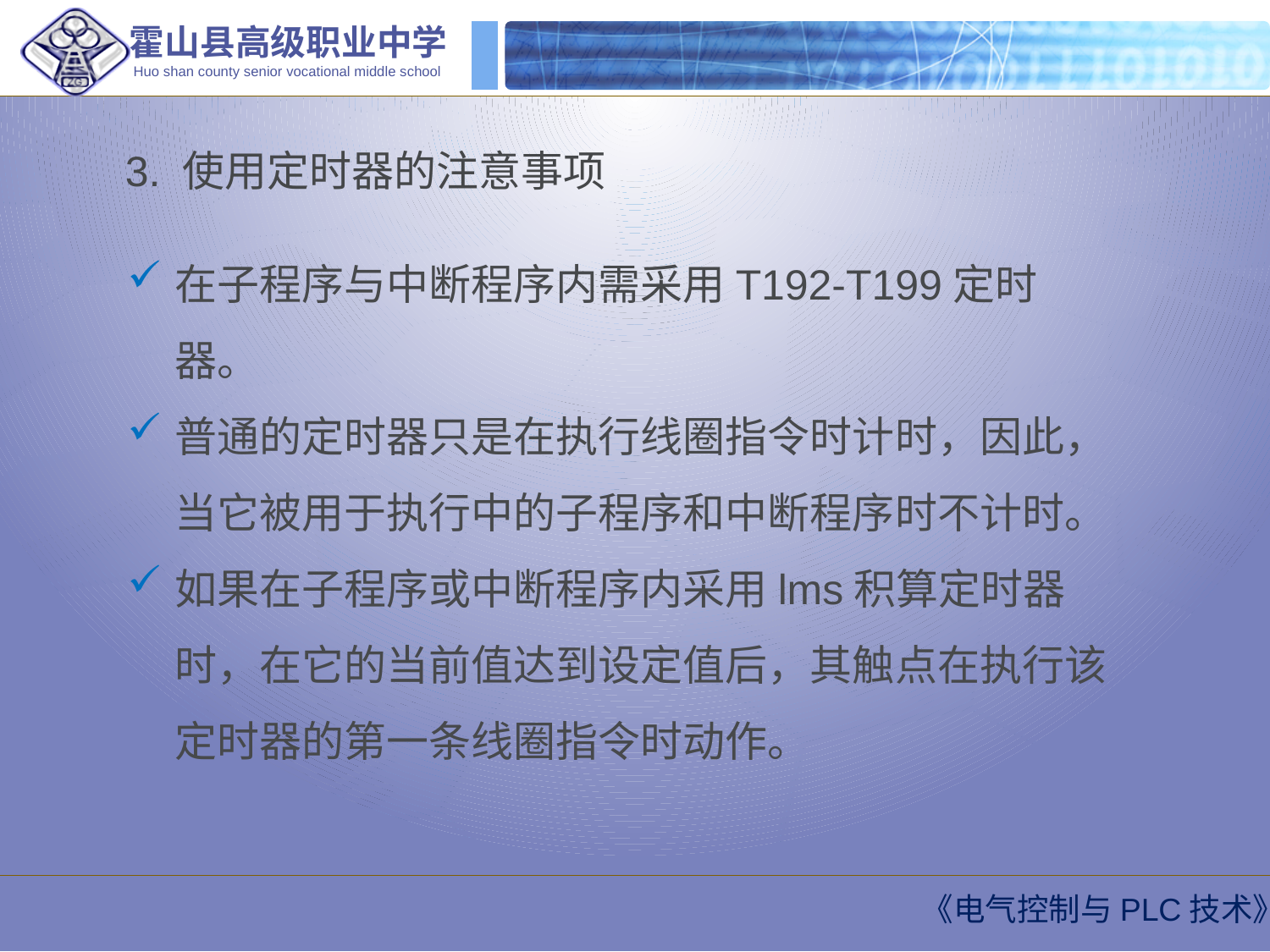

3. 使用定时器的注意事项
在子程序与中断程序内需采用T192-T199定时器。
普通的定时器只是在执行线圈指令时计时，因此，当它被用于执行中的子程序和中断程序时不计时。
如果在子程序或中断程序内采用lms积算定时器时，在它的当前值达到设定值后，其触点在执行该定时器的第一条线圈指令时动作。